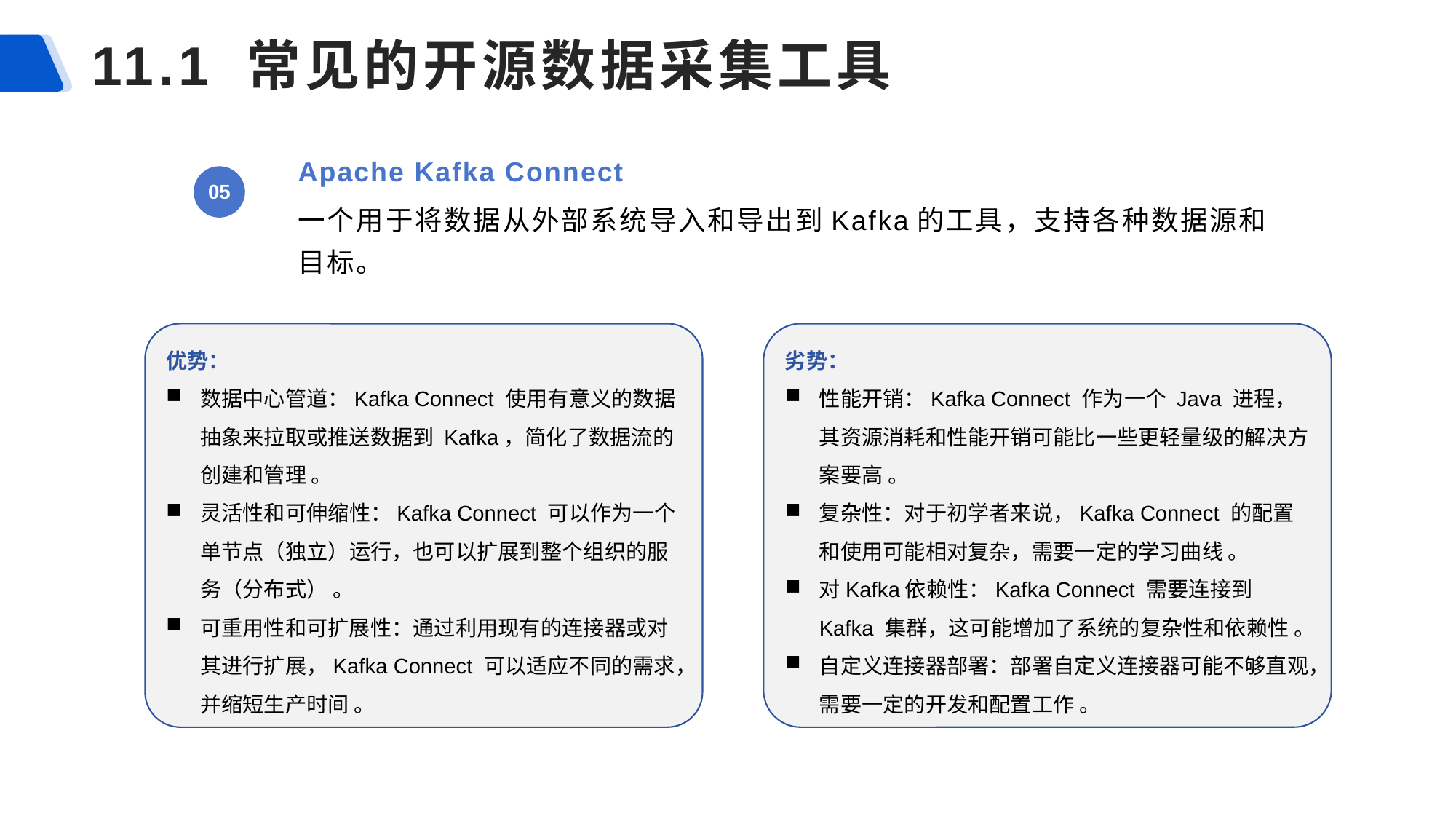

# 11.1 常见的开源数据采集工具
Apache Kafka Connect

05
一个用于将数据从外部系统导入和导出到Kafka的工具，支持各种数据源和目标。
优势：
数据中心管道：Kafka Connect 使用有意义的数据抽象来拉取或推送数据到 Kafka，简化了数据流的创建和管理 。
灵活性和可伸缩性：Kafka Connect 可以作为一个单节点（独立）运行，也可以扩展到整个组织的服务（分布式） 。
可重用性和可扩展性：通过利用现有的连接器或对其进行扩展，Kafka Connect 可以适应不同的需求，并缩短生产时间 。
劣势：
性能开销：Kafka Connect 作为一个 Java 进程，其资源消耗和性能开销可能比一些更轻量级的解决方案要高 。
复杂性：对于初学者来说，Kafka Connect 的配置和使用可能相对复杂，需要一定的学习曲线 。
对Kafka依赖性：Kafka Connect 需要连接到 Kafka 集群，这可能增加了系统的复杂性和依赖性 。
自定义连接器部署：部署自定义连接器可能不够直观，需要一定的开发和配置工作 。